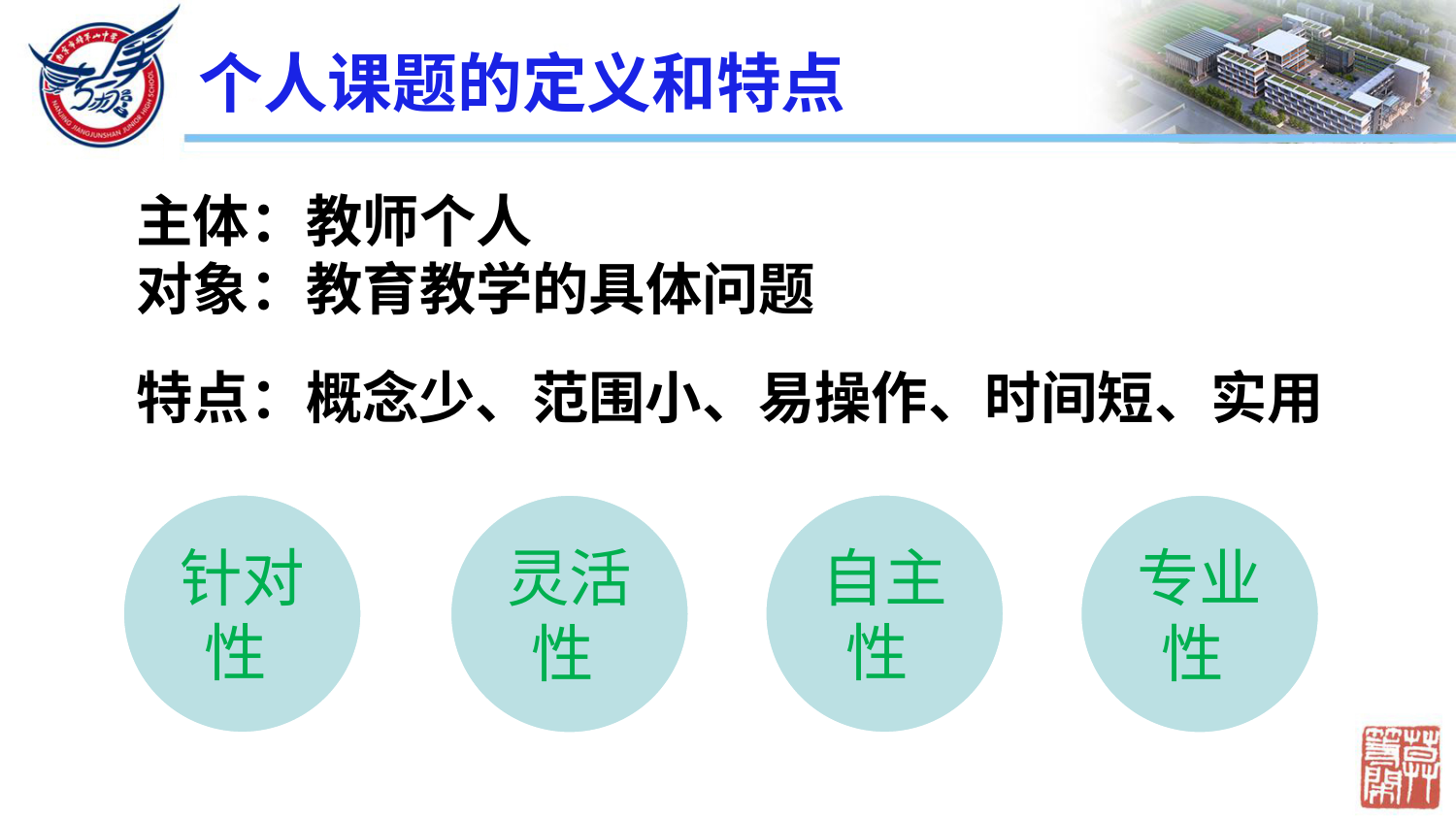

个人课题的定义和特点
主体：教师个人
对象：教育教学的具体问题
特点：概念少、范围小、易操作、时间短、实用

针对性

自主性

灵活性

专业性